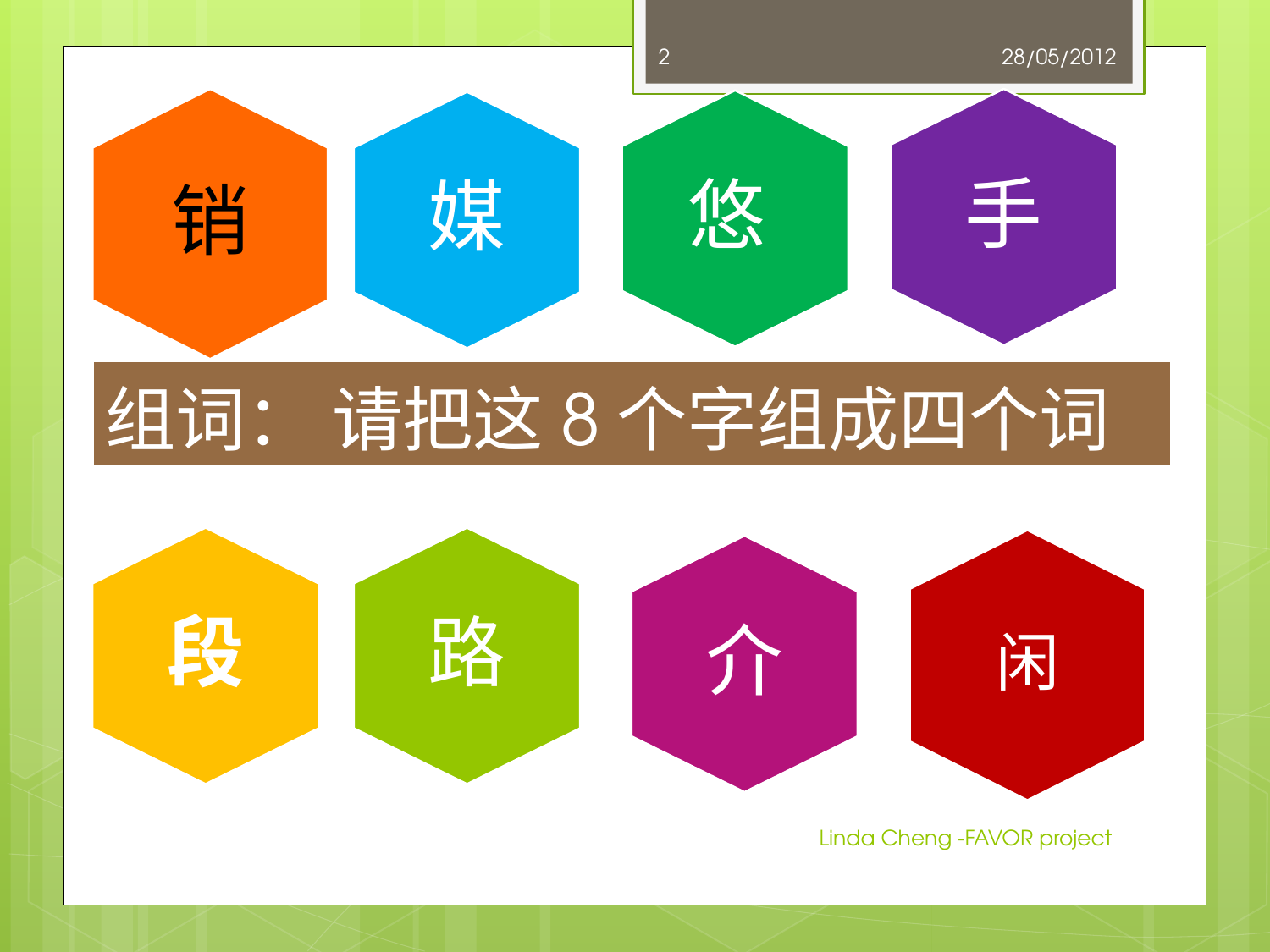

2
28/05/2012
销
手
悠
媒
组词： 请把这8个字组成四个词
段
路
闲
介
Linda Cheng -FAVOR project